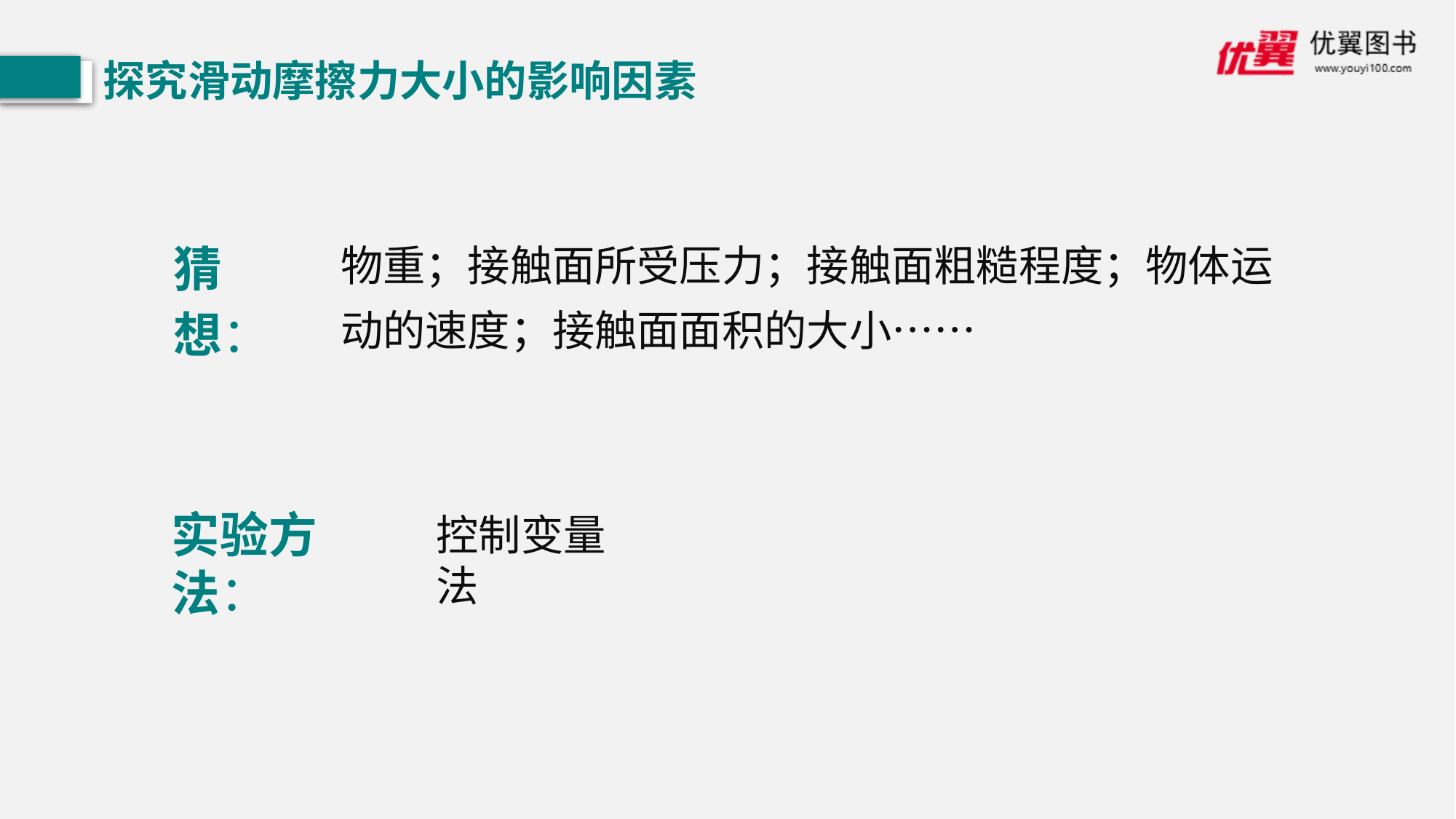

探究滑动摩擦力大小的影响因素

物重；接触面所受压力；接触面粗糙程度；物体运动的速度；接触面面积的大小……
猜想：
实验方法：
控制变量法